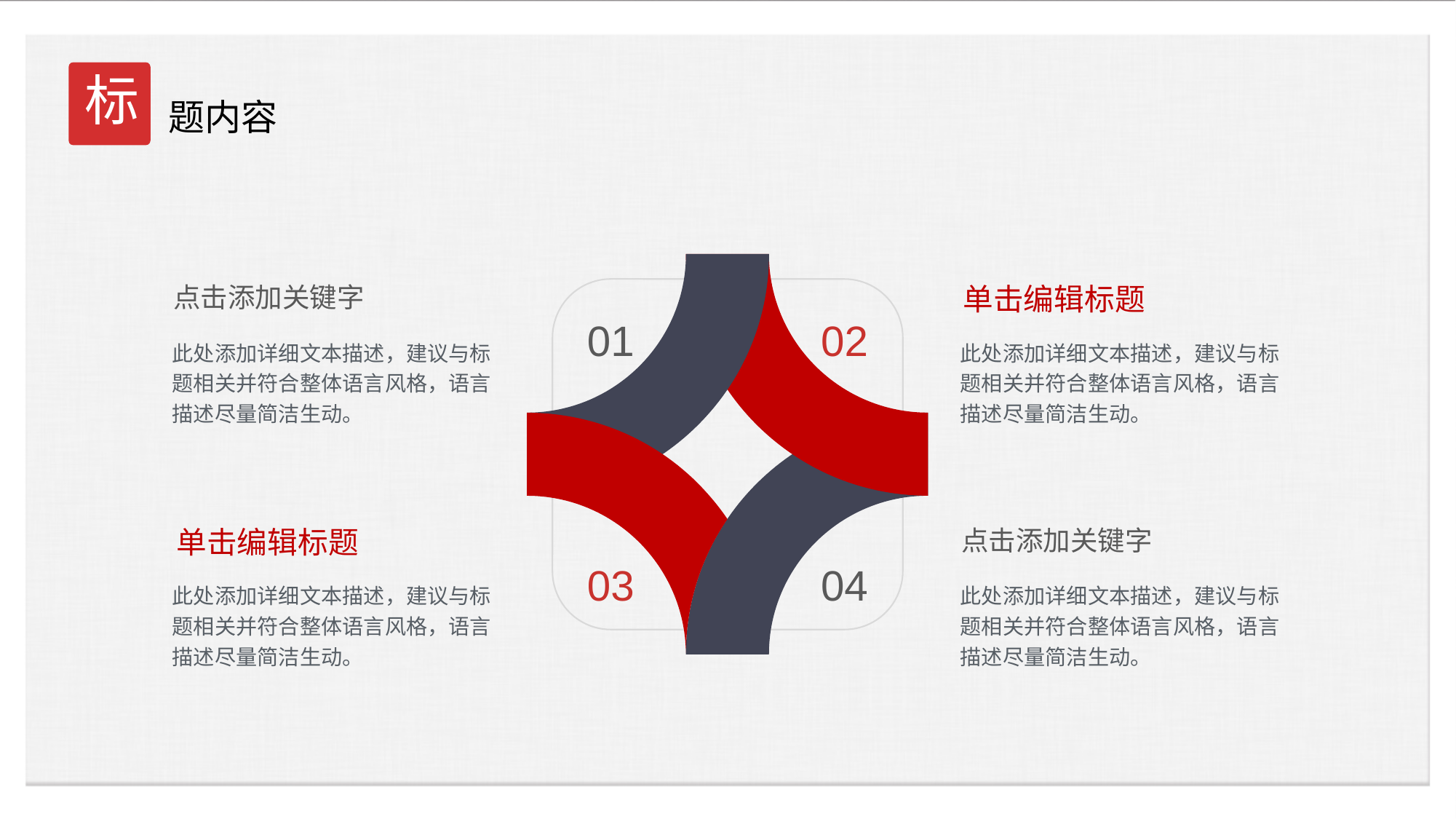

标

题内容

点击添加关键字
此处添加详细文本描述，建议与标题相关并符合整体语言风格，语言描述尽量简洁生动。
单击编辑标题
此处添加详细文本描述，建议与标题相关并符合整体语言风格，语言描述尽量简洁生动。

01
02

单击编辑标题
此处添加详细文本描述，建议与标题相关并符合整体语言风格，语言描述尽量简洁生动。
点击添加关键字
此处添加详细文本描述，建议与标题相关并符合整体语言风格，语言描述尽量简洁生动。
03
04